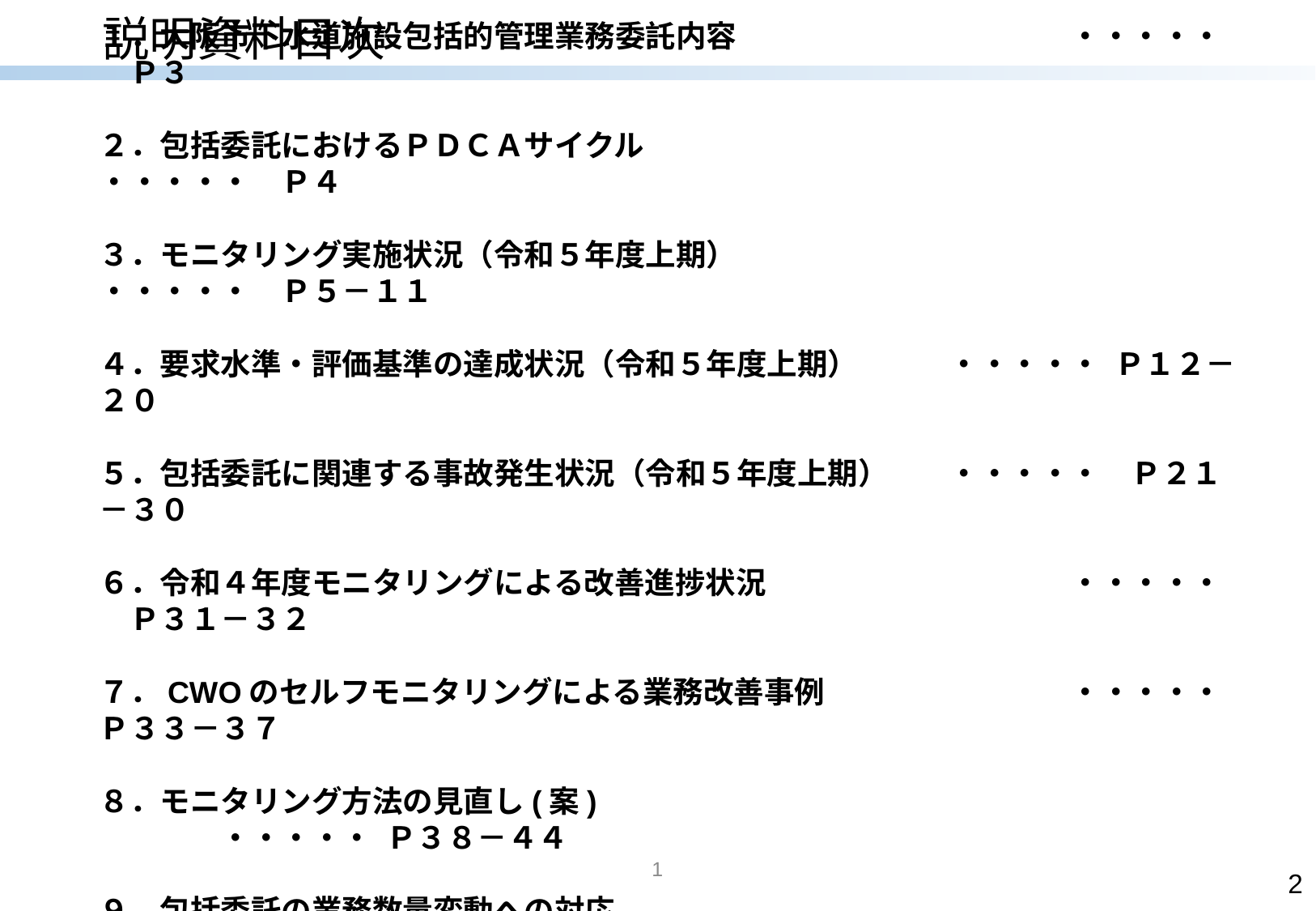

# 説明資料目次

１．大阪市下水道施設包括的管理業務委託内容			・・・・・　Ｐ３

２．包括委託におけるＰＤＣＡサイクル					・・・・・　Ｐ４

３．モニタリング実施状況（令和５年度上期）				・・・・・　Ｐ５－１１

４．要求水準・評価基準の達成状況（令和５年度上期）	・・・・・  Ｐ１２－２０

５．包括委託に関連する事故発生状況（令和５年度上期）	・・・・・　Ｐ２１－３０

６．令和４年度モニタリングによる改善進捗状況			・・・・・　Ｐ３１－３２

７．CWOのセルフモニタリングによる業務改善事例			・・・・・  Ｐ３３－３７

８．モニタリング方法の見直し(案)						・・・・・  Ｐ３８－４４

９．包括委託の業務数量変動への対応					・・・・・  Ｐ４５－４９

1
2